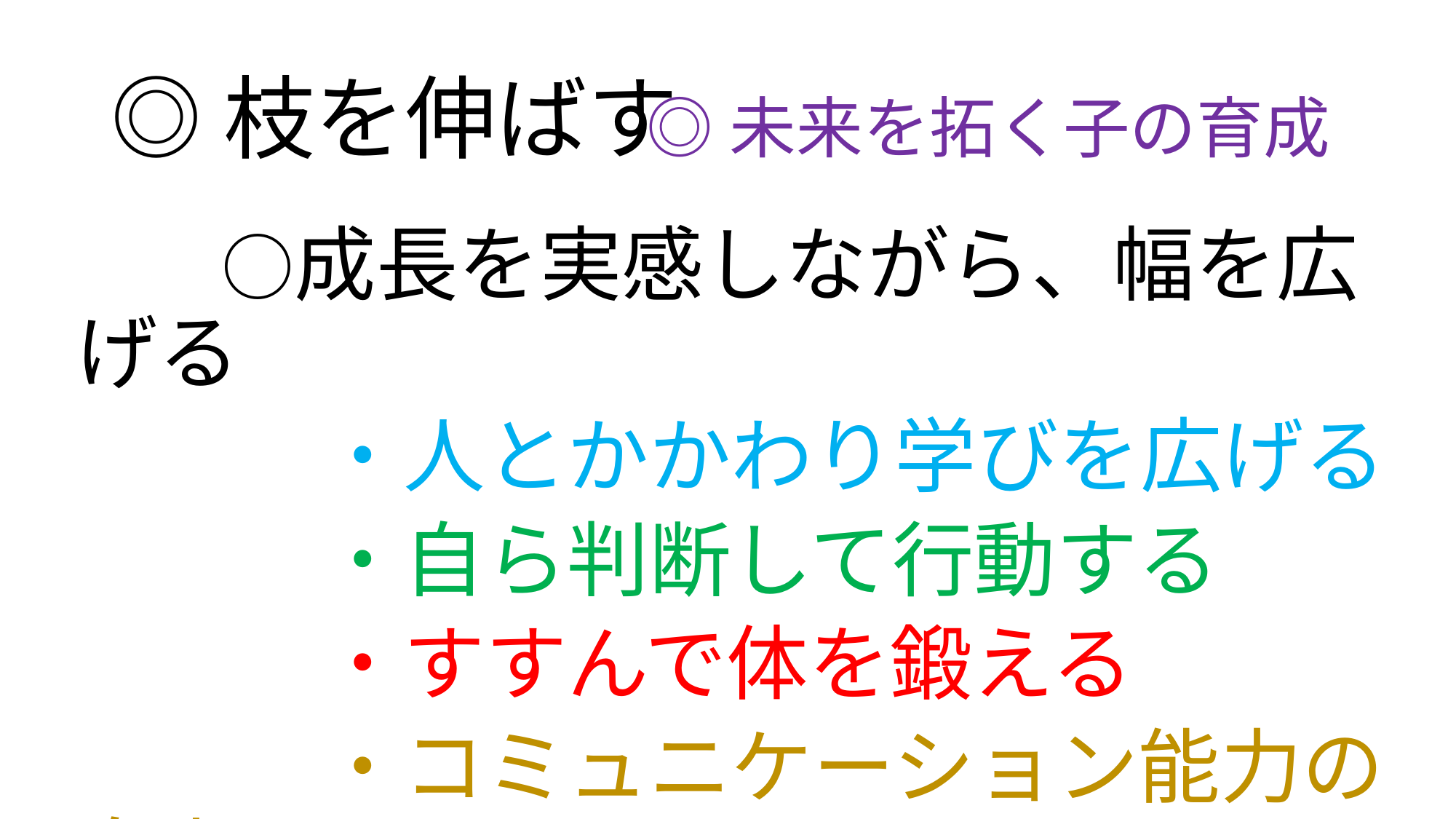

# ◎枝を伸ばす
◎未来を拓く子の育成
　　○成長を実感しながら、幅を広げる
　　　・人とかかわり学びを広げる
　　　・自ら判断して行動する
　　　・すすんで体を鍛える
　　　・コミュニケーション能力の向上